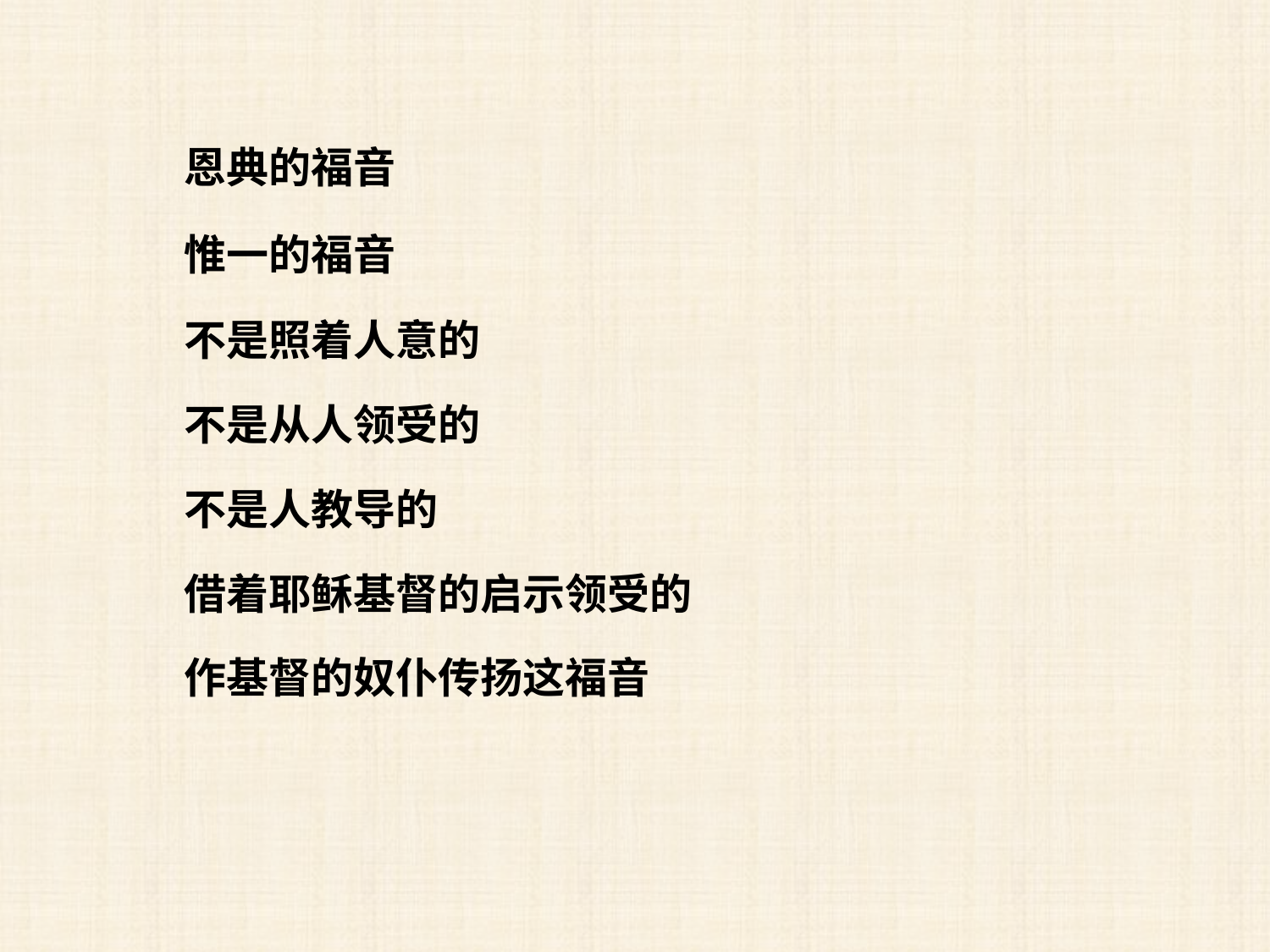

恩典的福音
惟一的福音
不是照着人意的
不是从人领受的
不是人教导的
借着耶稣基督的启示领受的
作基督的奴仆传扬这福音